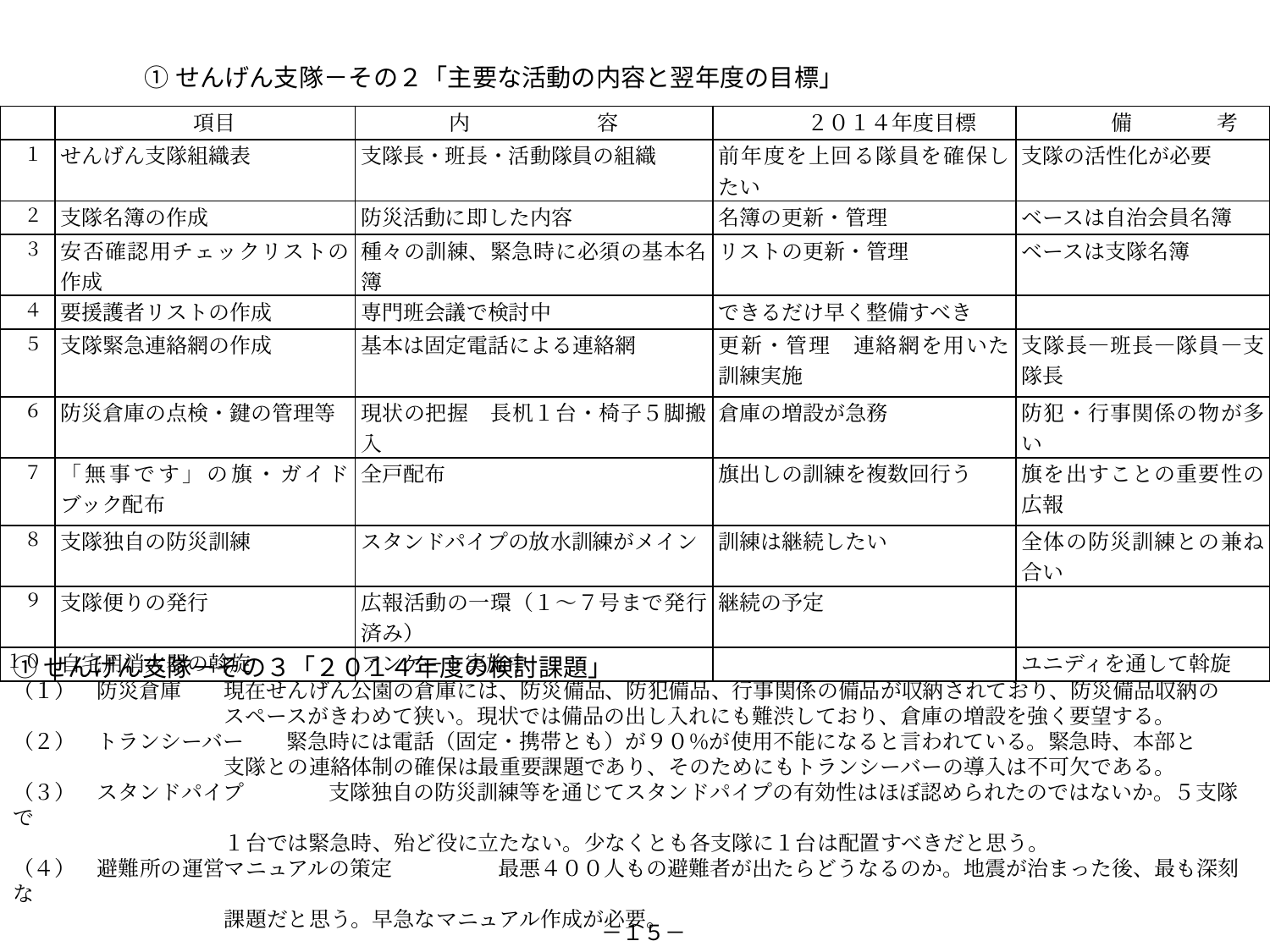

①せんげん支隊－その２「主要な活動の内容と翌年度の目標」
|  | 項目 | 内　　　　　　容 | ２０１４年度目標 | 備　　　　考 |
| --- | --- | --- | --- | --- |
| １ | せんげん支隊組織表 | 支隊長・班長・活動隊員の組織 | 前年度を上回る隊員を確保したい | 支隊の活性化が必要 |
| ２ | 支隊名簿の作成 | 防災活動に即した内容 | 名簿の更新・管理 | ベースは自治会員名簿 |
| ３ | 安否確認用チェックリストの作成 | 種々の訓練、緊急時に必須の基本名簿 | リストの更新・管理 | ベースは支隊名簿 |
| ４ | 要援護者リストの作成 | 専門班会議で検討中 | できるだけ早く整備すべき |  |
| ５ | 支隊緊急連絡網の作成 | 基本は固定電話による連絡網 | 更新・管理　連絡網を用いた訓練実施 | 支隊長―班長―隊員―支隊長 |
| ６ | 防災倉庫の点検・鍵の管理等 | 現状の把握　長机１台・椅子５脚搬入 | 倉庫の増設が急務 | 防犯・行事関係の物が多い |
| ７ | 「無事です」の旗・ガイドブック配布 | 全戸配布 | 旗出しの訓練を複数回行う | 旗を出すことの重要性の広報 |
| ８ | 支隊独自の防災訓練 | スタンドパイプの放水訓練がメイン | 訓練は継続したい | 全体の防災訓練との兼ね合い |
| ９ | 支隊便りの発行 | 広報活動の一環（１～７号まで発行済み） | 継続の予定 |  |
| １０ | 自宅用消火器の斡旋 | アンケート実施中 |  | ユニディを通して斡旋 |

（１）　防災倉庫　　現在せんげん公園の倉庫には、防災備品、防犯備品、行事関係の備品が収納されており、防災備品収納の
　　　　　　　　　　スペースがきわめて狭い。現状では備品の出し入れにも難渋しており、倉庫の増設を強く要望する。
（２）　トランシーバー　　緊急時には電話（固定・携帯とも）が９０％が使用不能になると言われている。緊急時、本部と
　　　　　　　　　　支隊との連絡体制の確保は最重要課題であり、そのためにもトランシーバーの導入は不可欠である。
（３）　スタンドパイプ　　　　支隊独自の防災訓練等を通じてスタンドパイプの有効性はほぼ認められたのではないか。５支隊で
　　　　　　　　　　１台では緊急時、殆ど役に立たない。少なくとも各支隊に１台は配置すべきだと思う。
（４）　避難所の運営マニュアルの策定　　　　　最悪４００人もの避難者が出たらどうなるのか。地震が治まった後、最も深刻な
　　　　　　　　　　課題だと思う。早急なマニュアル作成が必要。
①せんげん支隊－その３「２０１４年度の検討課題」
－１５－